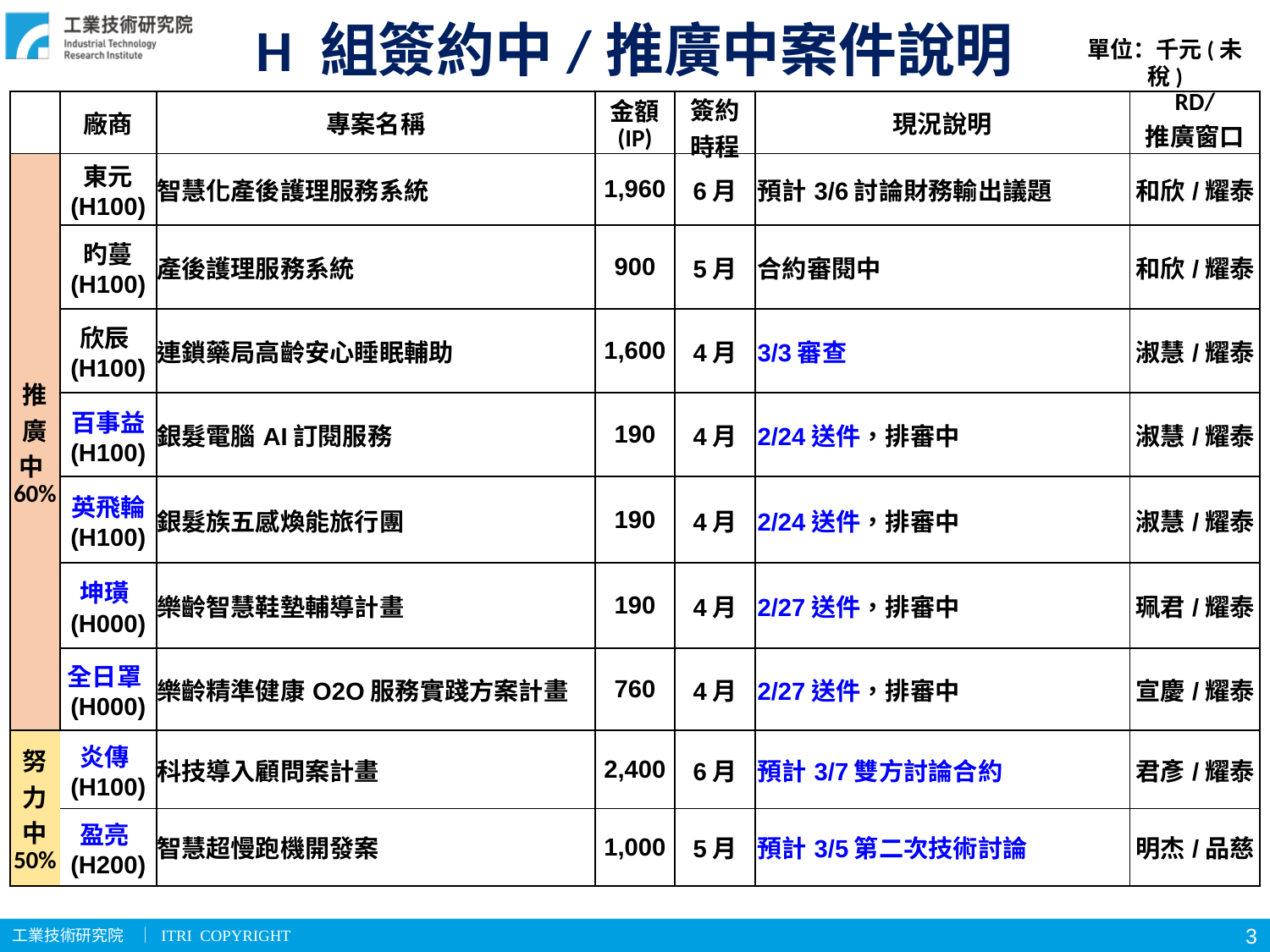

# H 組簽約中/推廣中案件說明
單位：千元(未稅)
|  | 廠商 | 專案名稱 | 金額 (IP) | 簽約 時程 | 現況說明 | RD/ 推廣窗口 |
| --- | --- | --- | --- | --- | --- | --- |
| 推 廣 中60% | 東元 (H100) | 智慧化產後護理服務系統 | 1,960 | 6月 | 預計3/6討論財務輸出議題 | 和欣/耀泰 |
|  | 旳蔓 (H100) | 產後護理服務系統 | 900 | 5月 | 合約審閱中 | 和欣/耀泰 |
|  | 欣辰(H100) | 連鎖藥局高齡安心睡眠輔助 | 1,600 | 4月 | 3/3審查 | 淑慧/耀泰 |
|  | 百事益 (H100) | 銀髮電腦AI訂閱服務 | 190 | 4月 | 2/24送件，排審中 | 淑慧/耀泰 |
|  | 英飛輪 (H100) | 銀髮族五感煥能旅行團 | 190 | 4月 | 2/24送件，排審中 | 淑慧/耀泰 |
|  | 坤璜(H000) | 樂齡智慧鞋墊輔導計畫 | 190 | 4月 | 2/27送件，排審中 | 珮君/耀泰 |
|  | 全日罩(H000) | 樂齡精準健康O2O服務實踐方案計畫 | 760 | 4月 | 2/27送件，排審中 | 宣慶/耀泰 |
| 努 力 中 50% | 炎傳(H100) | 科技導入顧問案計畫 | 2,400 | 6月 | 預計3/7雙方討論合約 | 君彥/耀泰 |
|  | 盈亮(H200) | 智慧超慢跑機開發案 | 1,000 | 5月 | 預計3/5第二次技術討論 | 明杰/品慈 |